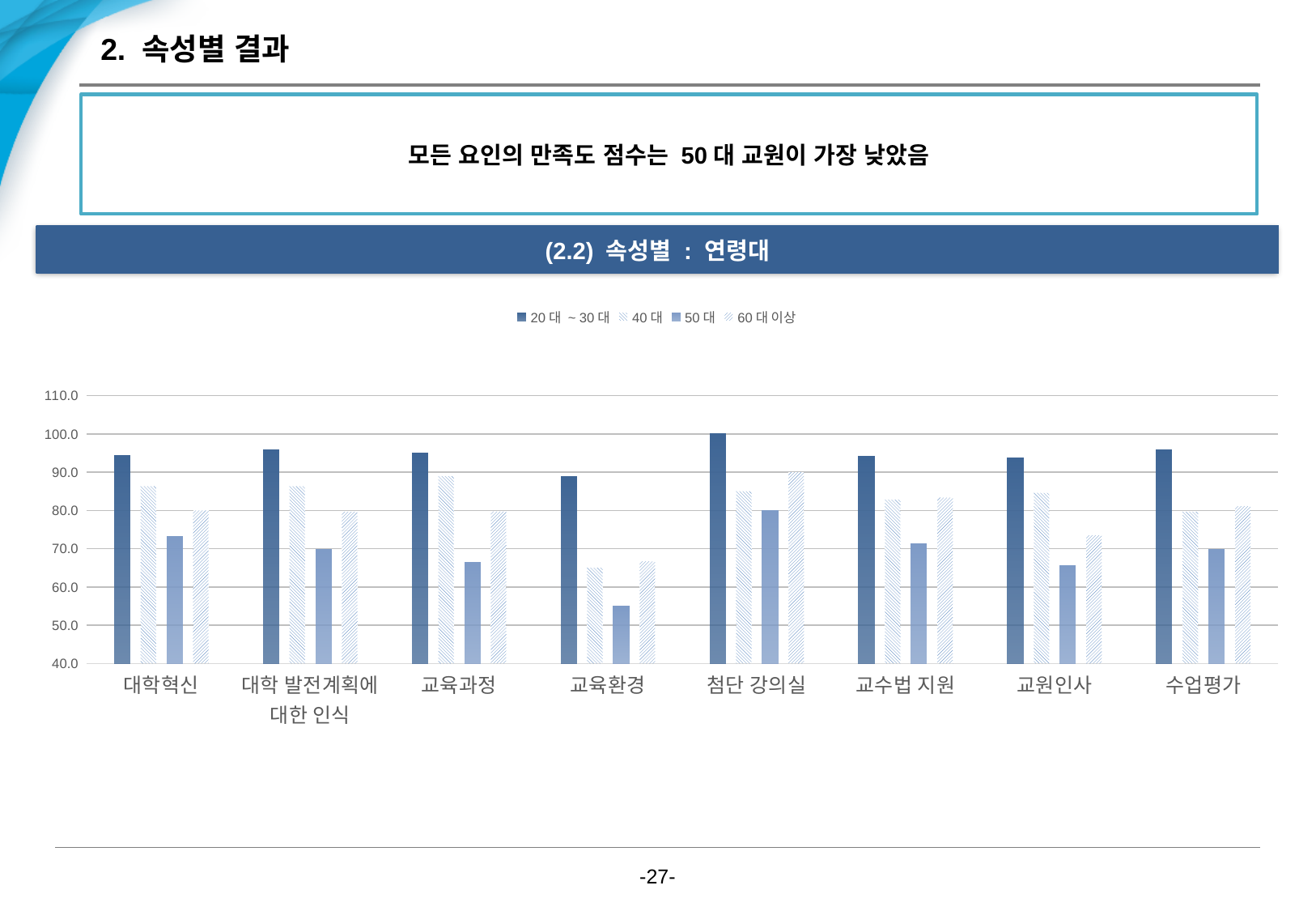

# 2. 속성별 결과

모든 요인의 만족도 점수는 50대 교원이 가장 낮았음
(2.2) 속성별 : 연령대

### Chart

| Category | 20대 ~ 30대 | 40대 | 50대 | 60대 이상 |
|---|---|---|---|---|
| 대학혁신 | 94.375 | 86.3157894736842 | 73.15789473684211 | 80.0 |
| 대학 발전계획에 대한 인식 | 95.83333333375 | 86.31578947421053 | 69.82456140368421 | 79.62962963000001 |
| 교육과정 | 95.0 | 88.94736842105263 | 66.3157894736842 | 79.72222222222223 |
| 교육환경 | 88.75 | 65.0 | 55.0 | 66.66666666666667 |
| 첨단 강의실 | 100.0 | 85.0 | 80.0 | 90.0 |
| 교수법 지원 | 94.16666666625 | 82.80701754263157 | 71.22807017526316 | 83.33333333277777 |
| 교원인사 | 93.75 | 84.56140350947369 | 65.43859649105264 | 73.5185185188889 |
| 수업평가 | 95.8333333325 | 79.64912280736843 | 69.82456140421054 | 81.11111111055556 |
-27-